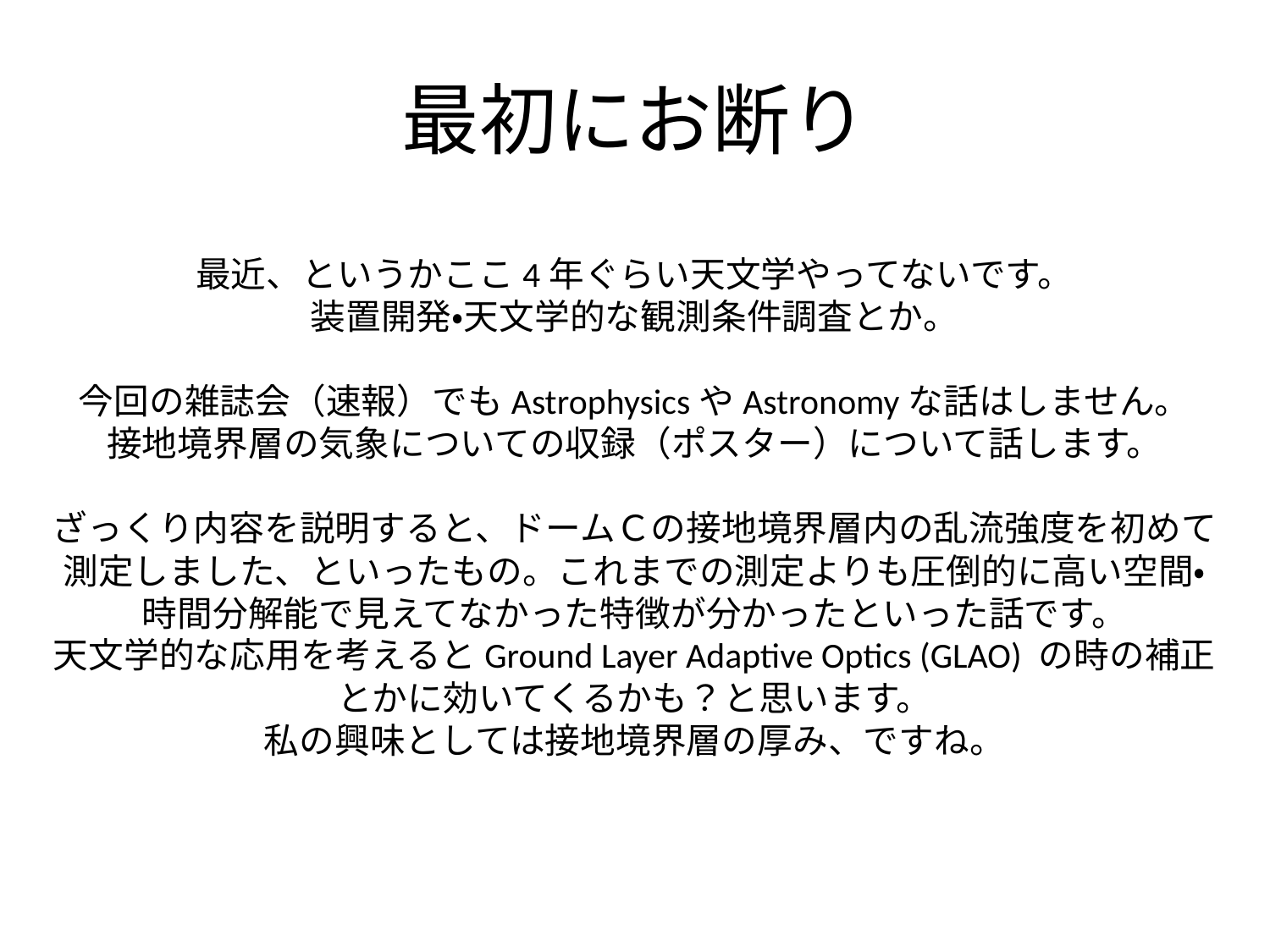

# 最初にお断り
最近、というかここ4年ぐらい天文学やってないです。
装置開発・天文学的な観測条件調査とか。

今回の雑誌会（速報）でもAstrophysicsやAstronomyな話はしません。
接地境界層の気象についての収録（ポスター）について話します。

ざっくり内容を説明すると、ドームＣの接地境界層内の乱流強度を初めて測定しました、といったもの。これまでの測定よりも圧倒的に高い空間・時間分解能で見えてなかった特徴が分かったといった話です。
天文学的な応用を考えるとGround Layer Adaptive Optics (GLAO) の時の補正とかに効いてくるかも？と思います。
私の興味としては接地境界層の厚み、ですね。